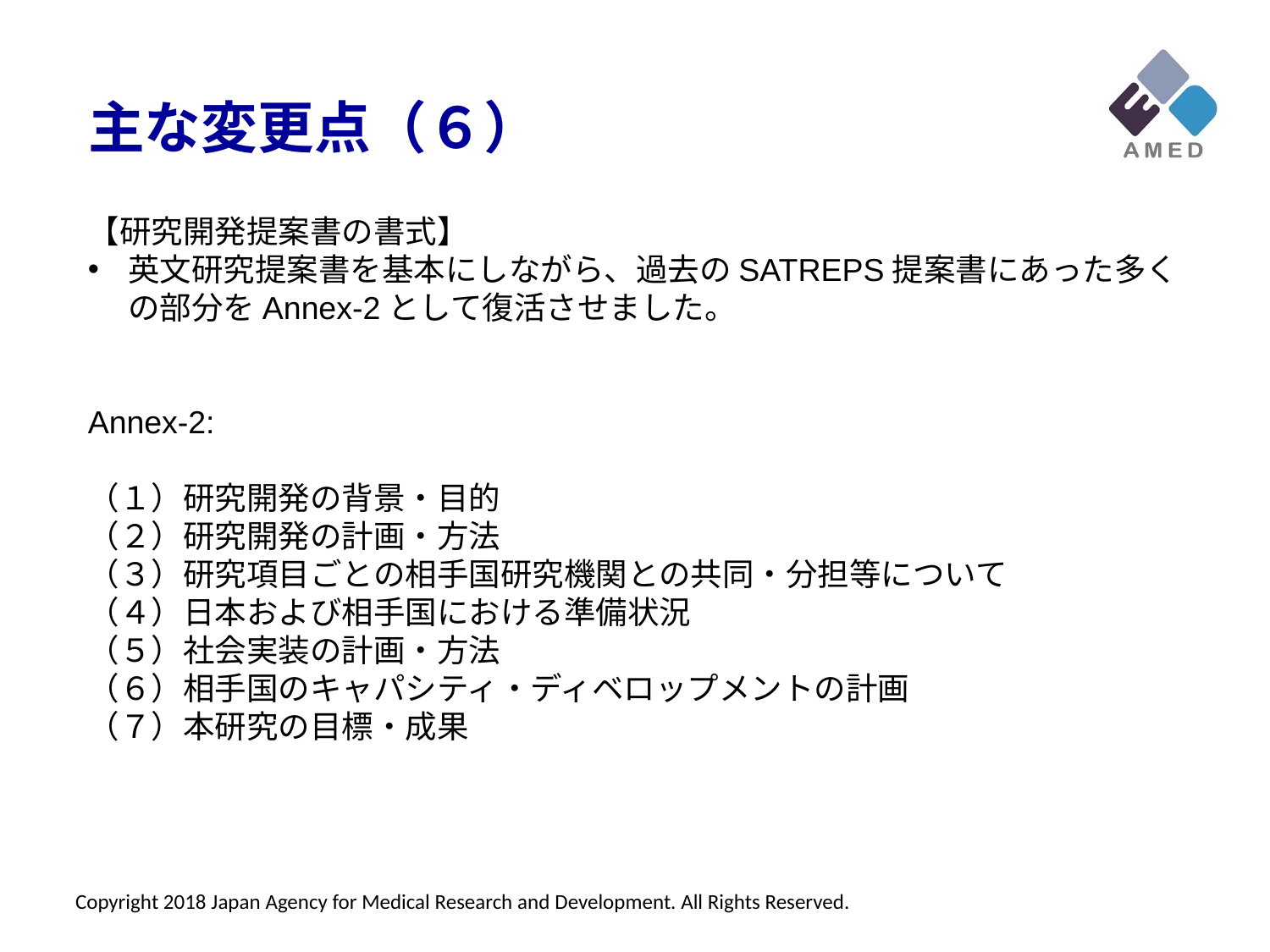

主な変更点（６）

【研究開発提案書の書式】
英文研究提案書を基本にしながら、過去のSATREPS提案書にあった多くの部分をAnnex-2として復活させました。

Annex-2:

（１）研究開発の背景・目的
（２）研究開発の計画・方法
（３）研究項目ごとの相手国研究機関との共同・分担等について
（４）日本および相手国における準備状況
（５）社会実装の計画・方法
（６）相手国のキャパシティ・ディベロップメントの計画
（７）本研究の目標・成果

Copyright 2018 Japan Agency for Medical Research and Development. All Rights Reserved.